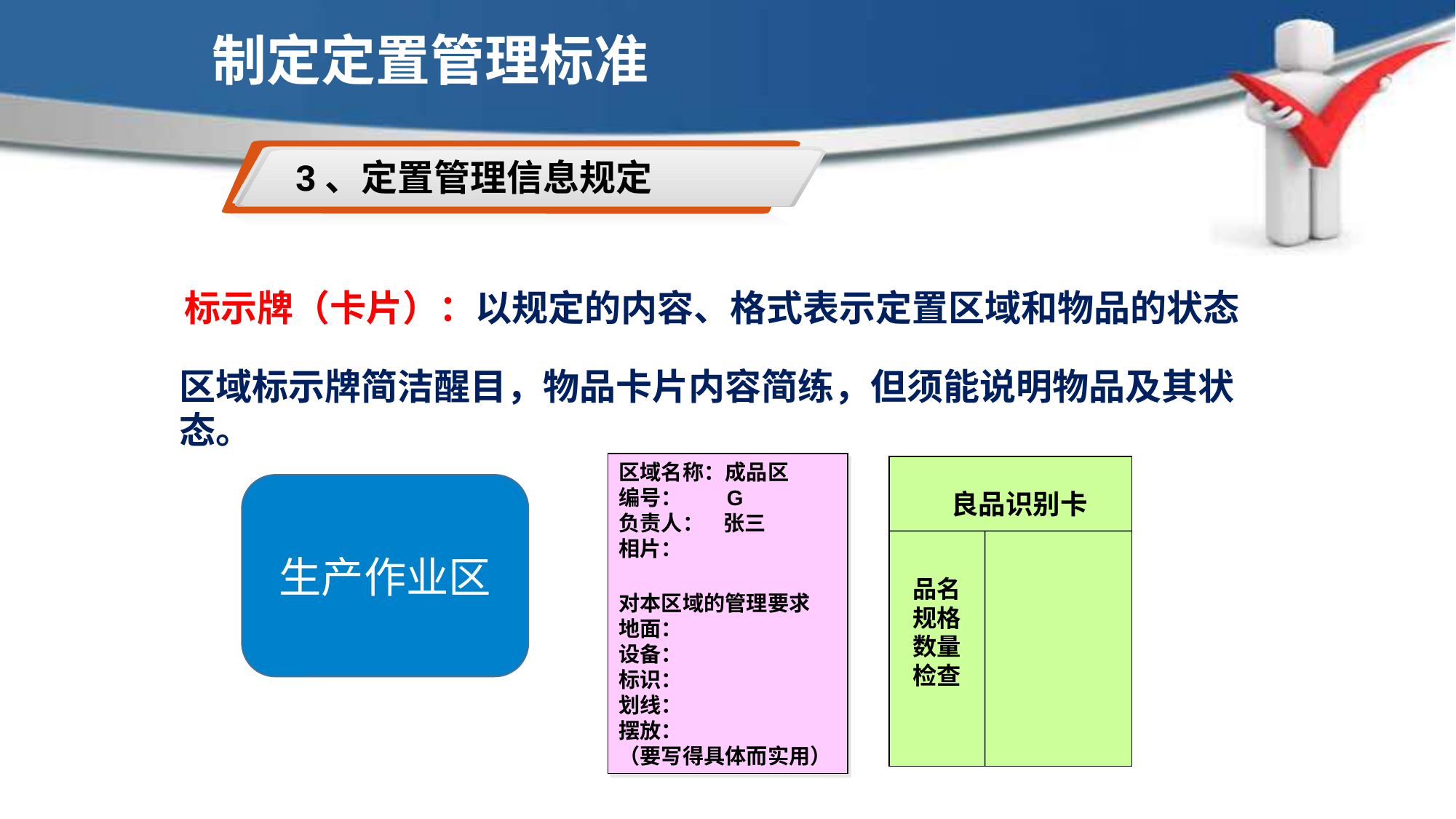

制定定置管理标准

3、定置管理信息规定

标示牌（卡片）：以规定的内容、格式表示定置区域和物品的状态
区域标示牌简洁醒目，物品卡片内容简练，但须能说明物品及其状态。
区域名称：成品区
编号：        G
负责人：    张三
相片：

对本区域的管理要求
地面：
设备：
标识：
划线：
摆放：
（要写得具体而实用）

良品识别卡

品名
规格
数量
检查
生产作业区
现场6S定置管理